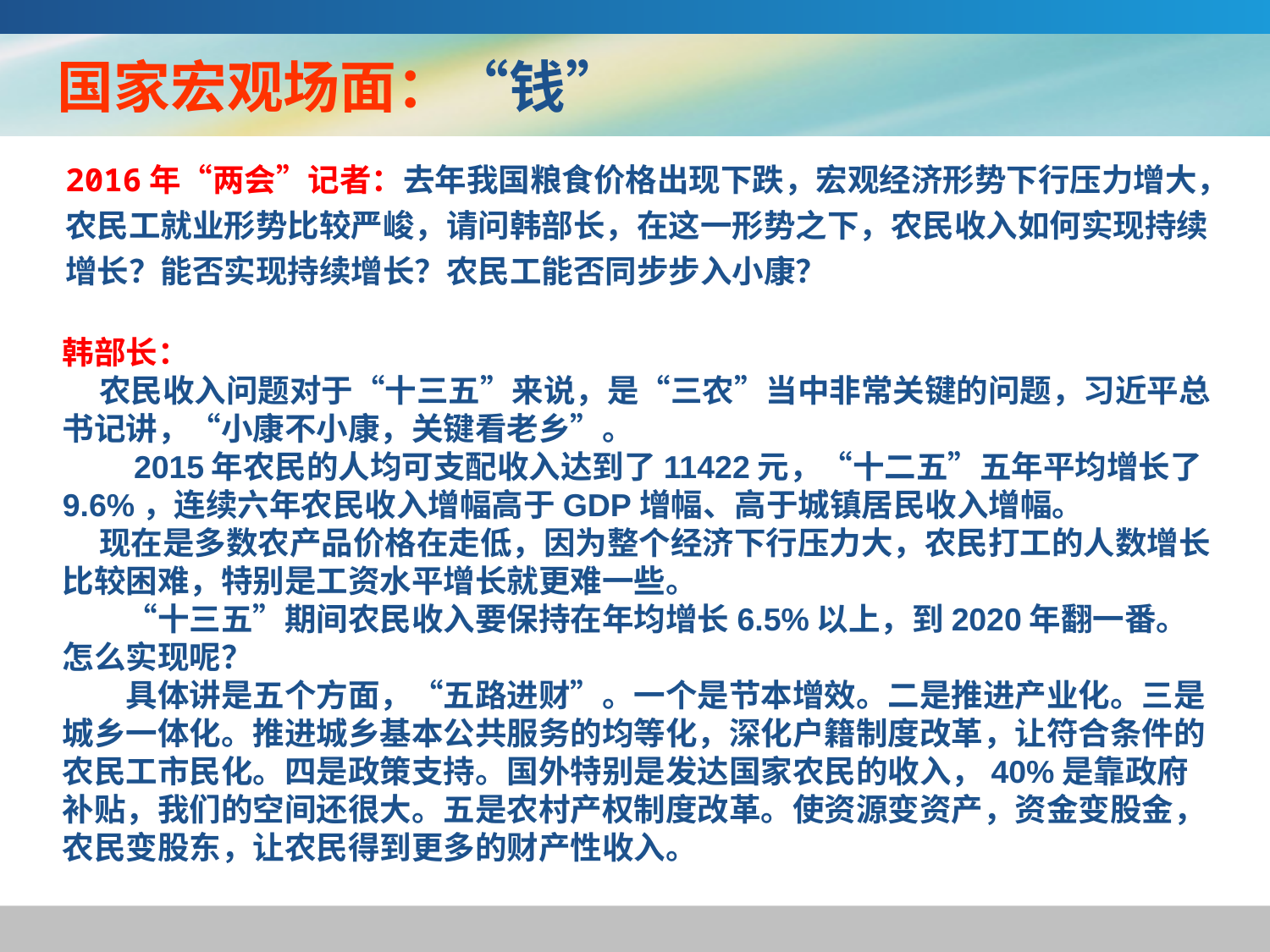

国家宏观场面：“钱”
# 2016年“两会”记者：去年我国粮食价格出现下跌，宏观经济形势下行压力增大，农民工就业形势比较严峻，请问韩部长，在这一形势之下，农民收入如何实现持续增长？能否实现持续增长？农民工能否同步步入小康？
韩部长：
    农民收入问题对于“十三五”来说，是“三农”当中非常关键的问题，习近平总书记讲，“小康不小康，关键看老乡”。
　　2015年农民的人均可支配收入达到了11422元，“十二五”五年平均增长了9.6%，连续六年农民收入增幅高于GDP增幅、高于城镇居民收入增幅。
    现在是多数农产品价格在走低，因为整个经济下行压力大，农民打工的人数增长比较困难，特别是工资水平增长就更难一些。
　　“十三五”期间农民收入要保持在年均增长6.5%以上，到2020年翻一番。怎么实现呢？
　　具体讲是五个方面，“五路进财”。一个是节本增效。二是推进产业化。三是城乡一体化。推进城乡基本公共服务的均等化，深化户籍制度改革，让符合条件的农民工市民化。四是政策支持。国外特别是发达国家农民的收入，40%是靠政府补贴，我们的空间还很大。五是农村产权制度改革。使资源变资产，资金变股金，农民变股东，让农民得到更多的财产性收入。